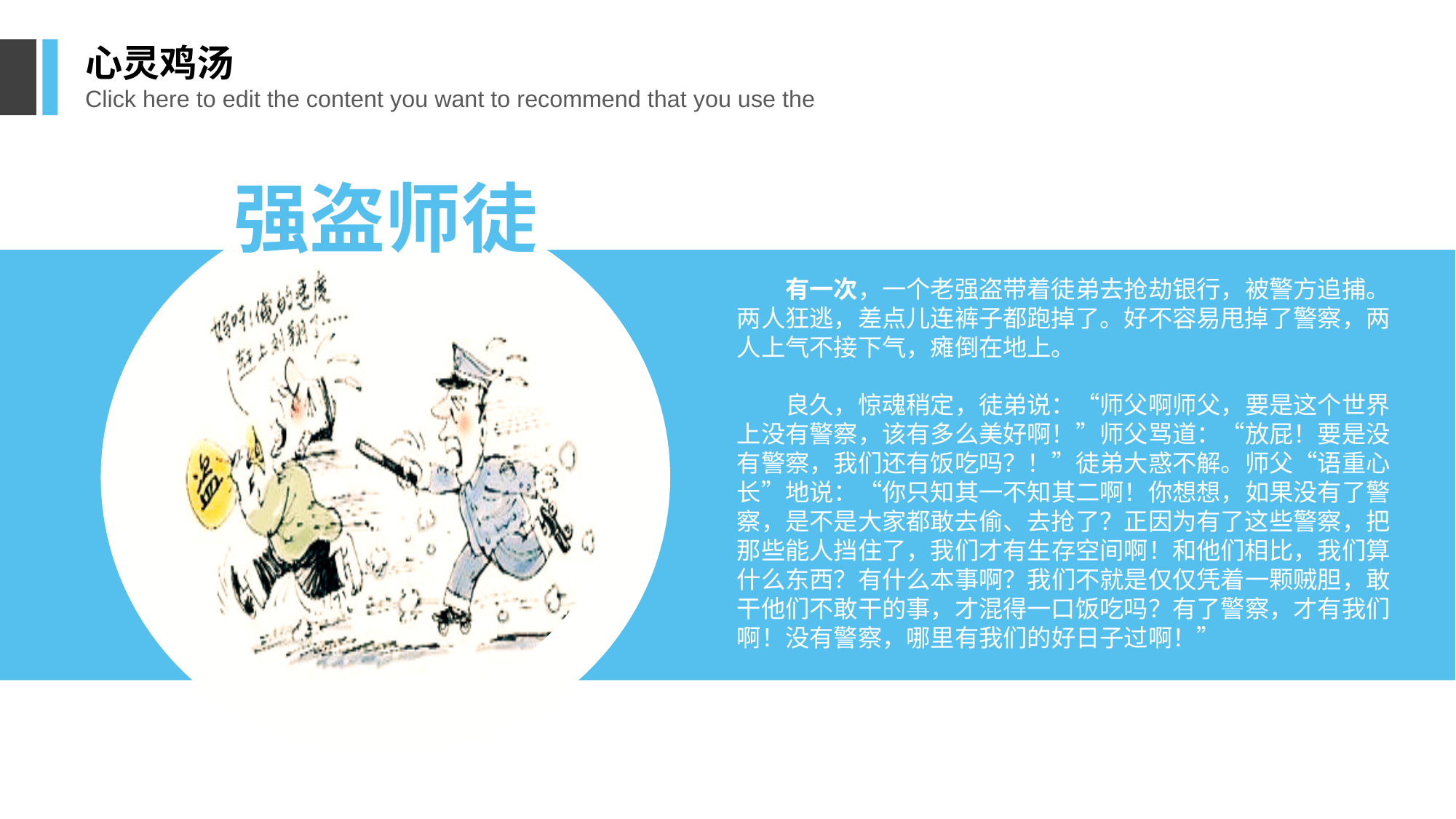

心灵鸡汤
Click here to edit the content you want to recommend that you use the
强盗师徒

　　有一次，一个老强盗带着徒弟去抢劫银行，被警方追捕。两人狂逃，差点儿连裤子都跑掉了。好不容易甩掉了警察，两人上气不接下气，瘫倒在地上。
　　良久，惊魂稍定，徒弟说：“师父啊师父，要是这个世界上没有警察，该有多么美好啊！”师父骂道：“放屁！要是没有警察，我们还有饭吃吗？！”徒弟大惑不解。师父“语重心长”地说：“你只知其一不知其二啊！你想想，如果没有了警察，是不是大家都敢去偷、去抢了？正因为有了这些警察，把那些能人挡住了，我们才有生存空间啊！和他们相比，我们算什么东西？有什么本事啊？我们不就是仅仅凭着一颗贼胆，敢干他们不敢干的事，才混得一口饭吃吗？有了警察，才有我们啊！没有警察，哪里有我们的好日子过啊！”